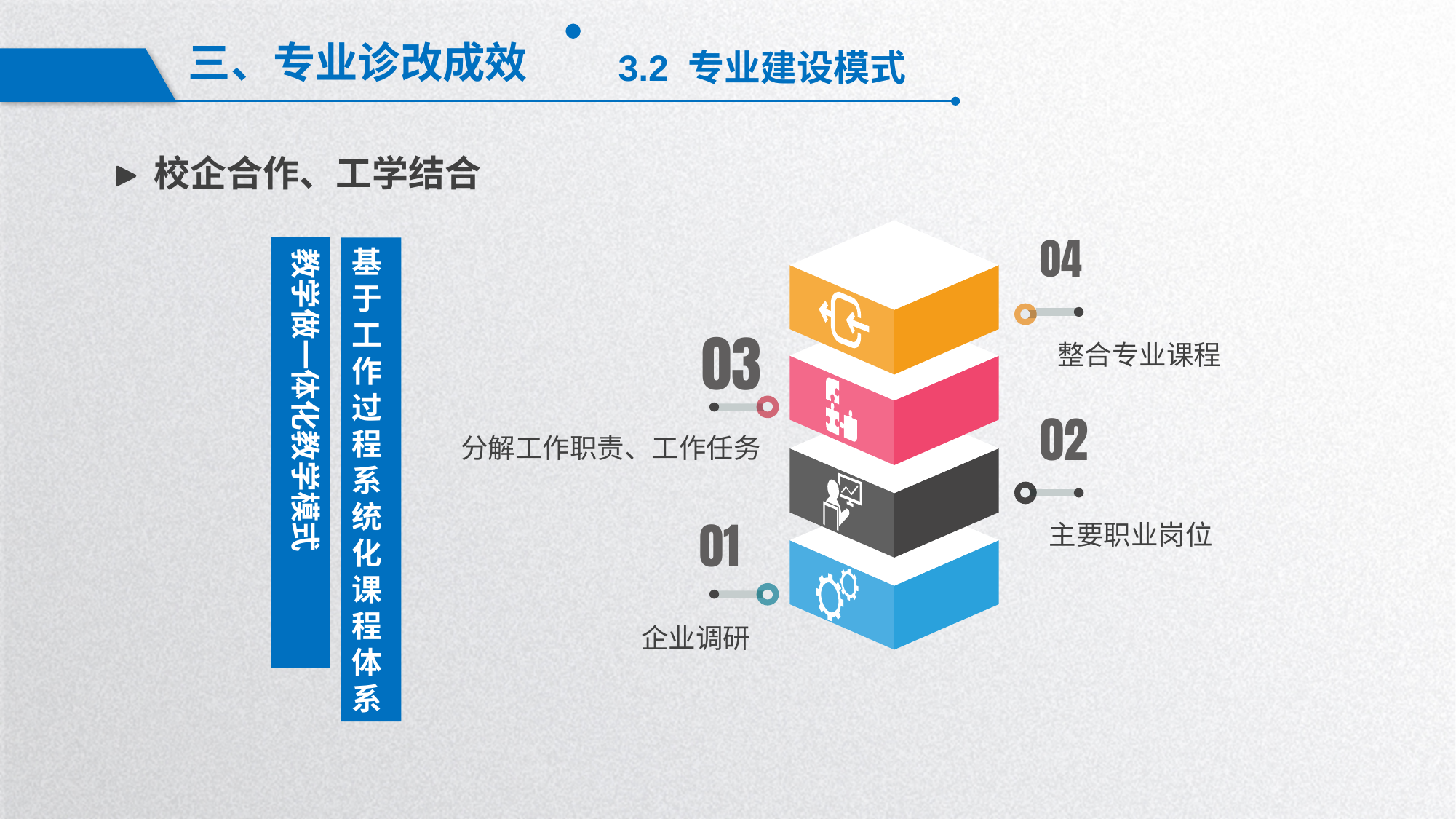

三、专业诊改成效
3.2 专业建设模式

校企合作、工学结合

04
教学做一体化教学模式
基
于
工
作
过
程
系
统
化
课
程
体
系

03
整合专业课程

02
分解工作职责、工作任务

01
主要职业岗位

企业调研